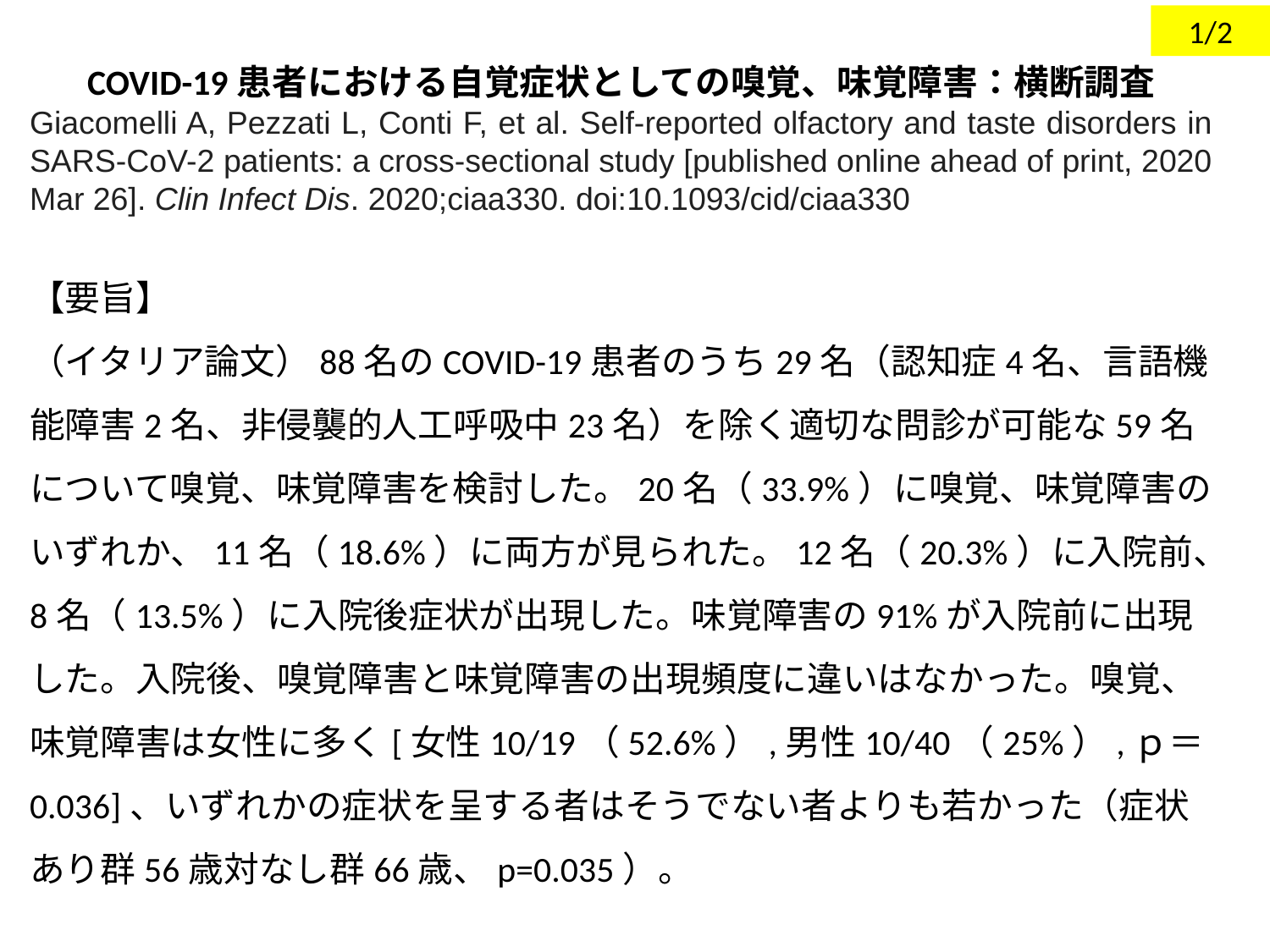

1/2
COVID-19患者における自覚症状としての嗅覚、味覚障害：横断調査
Giacomelli A, Pezzati L, Conti F, et al. Self-reported olfactory and taste disorders in SARS-CoV-2 patients: a cross-sectional study [published online ahead of print, 2020 Mar 26]. Clin Infect Dis. 2020;ciaa330. doi:10.1093/cid/ciaa330

【要旨】
（イタリア論文）88名のCOVID-19患者のうち29名（認知症4名、言語機能障害2名、非侵襲的人工呼吸中23名）を除く適切な問診が可能な59名について嗅覚、味覚障害を検討した。20名（33.9%）に嗅覚、味覚障害のいずれか、11名（18.6%）に両方が見られた。12名（20.3%）に入院前、8名（13.5%）に入院後症状が出現した。味覚障害の91%が入院前に出現した。入院後、嗅覚障害と味覚障害の出現頻度に違いはなかった。嗅覚、味覚障害は女性に多く[女性10/19（52.6%）,男性10/40（25%）,ｐ＝0.036]、いずれかの症状を呈する者はそうでない者よりも若かった（症状あり群56歳対なし群66歳、p=0.035）。